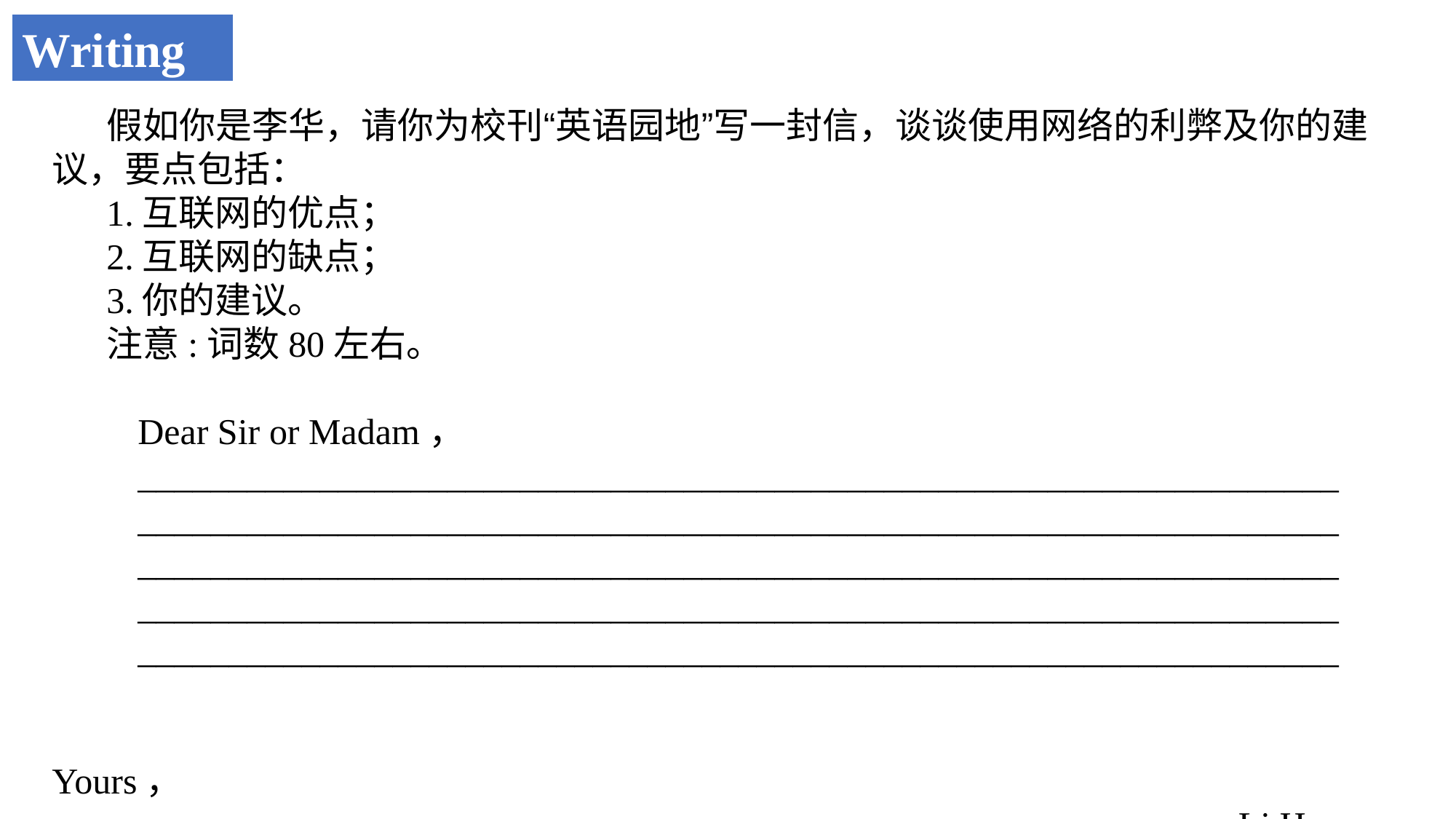

Writing
假如你是李华，请你为校刊“英语园地”写一封信，谈谈使用网络的利弊及你的建议，要点包括：
1.互联网的优点；
2.互联网的缺点；
3.你的建议。
注意:词数80左右。

Dear Sir or Madam，
__________________________________________________________________
__________________________________________________________________
__________________________________________________________________
__________________________________________________________________
__________________________________________________________________
                                                                                                                          Yours，
                                                                                                                         Li Hua